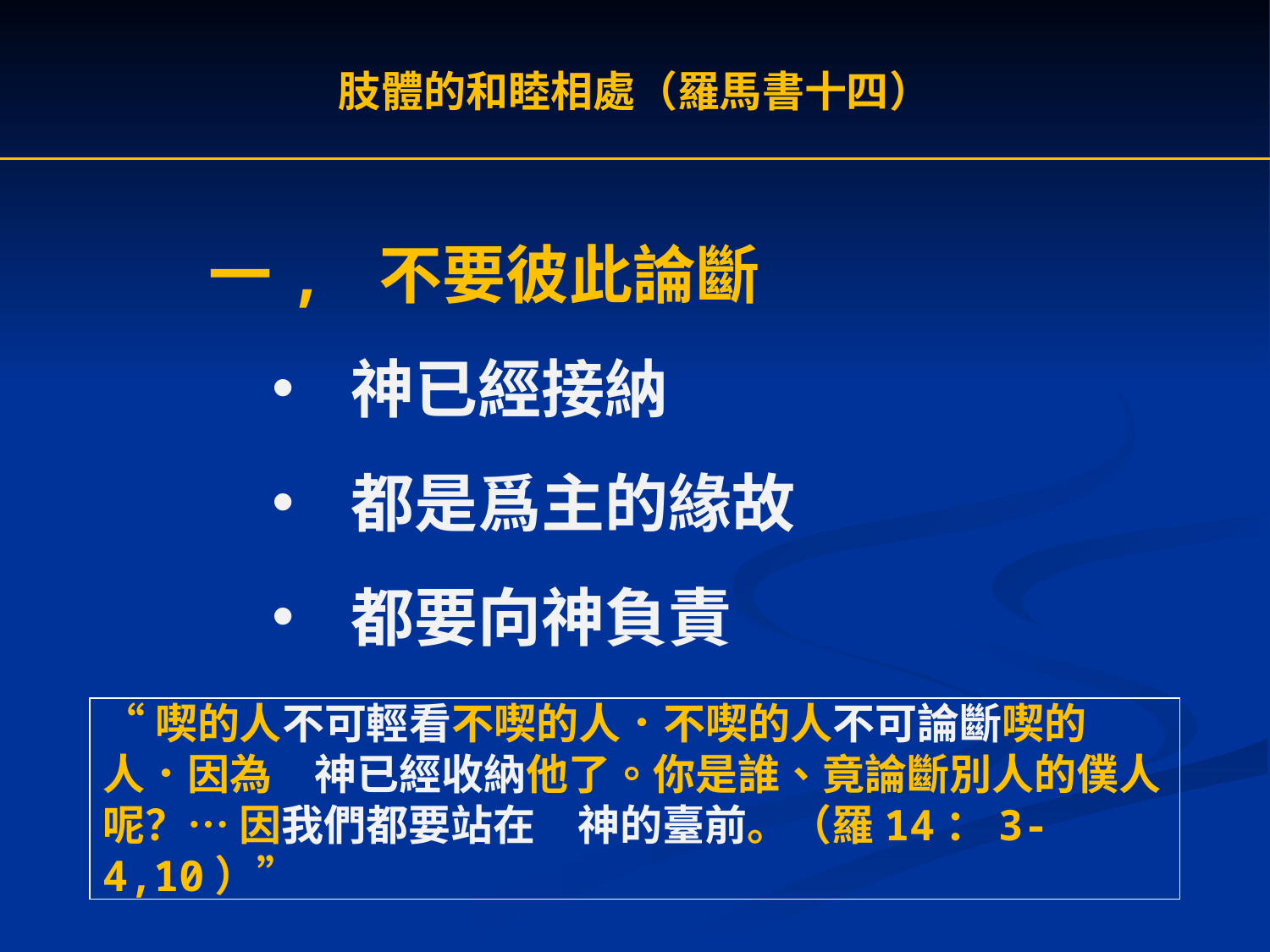

肢體的和睦相處（羅馬書十四）
一, 不要彼此論斷
神已經接納
都是爲主的緣故
都要向神負責

“喫的人不可輕看不喫的人．不喫的人不可論斷喫的人．因為　神已經收納他了。你是誰、竟論斷別人的僕人呢？… 因我們都要站在　神的臺前。（羅14：3-4,10）”